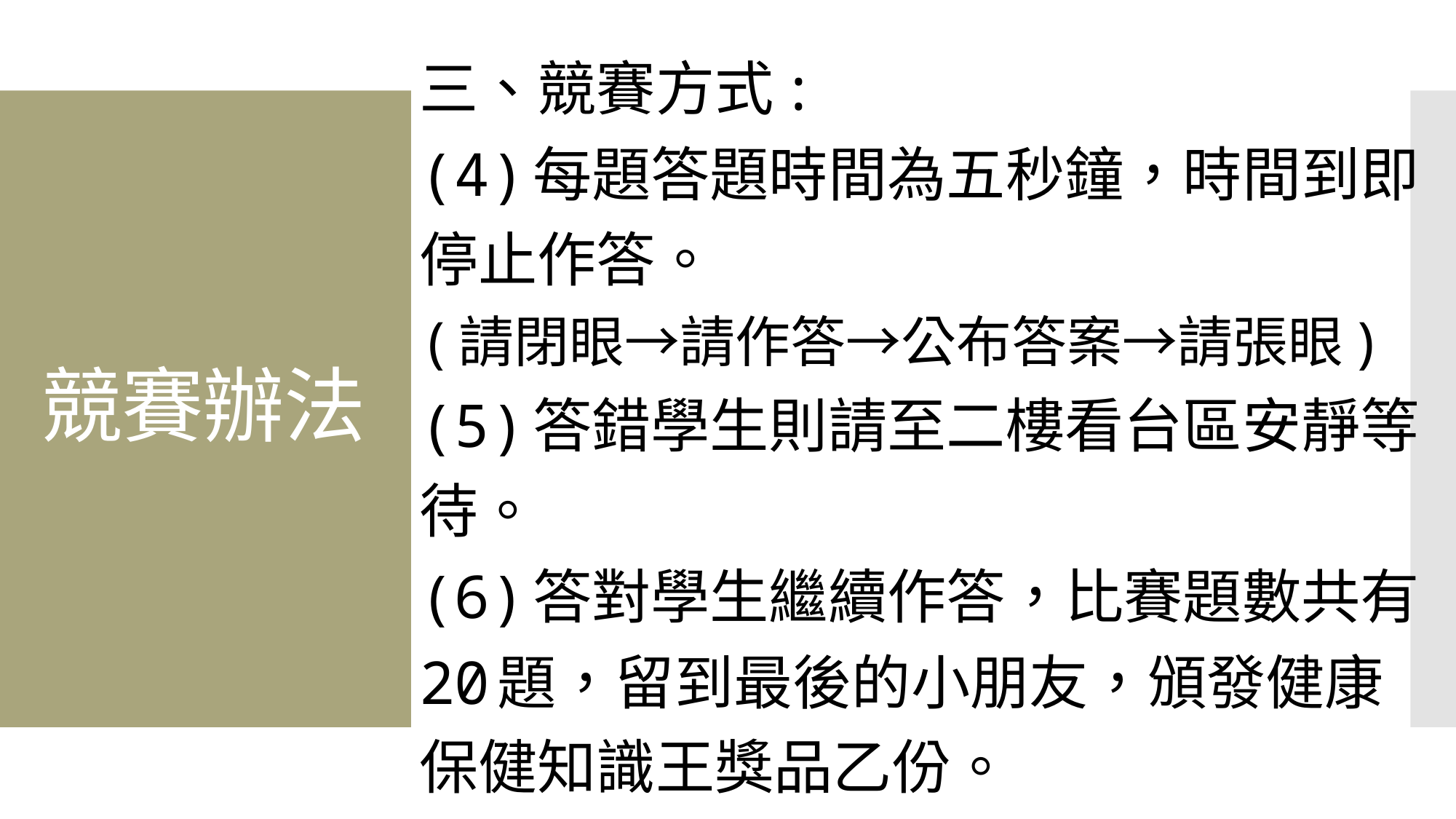

三、競賽方式:
(4)每題答題時間為五秒鐘，時間到即停止作答。
(請閉眼→請作答→公布答案→請張眼)
(5)答錯學生則請至二樓看台區安靜等待。
(6)答對學生繼續作答，比賽題數共有20題，留到最後的小朋友，頒發健康保健知識王獎品乙份。
# 競賽辦法